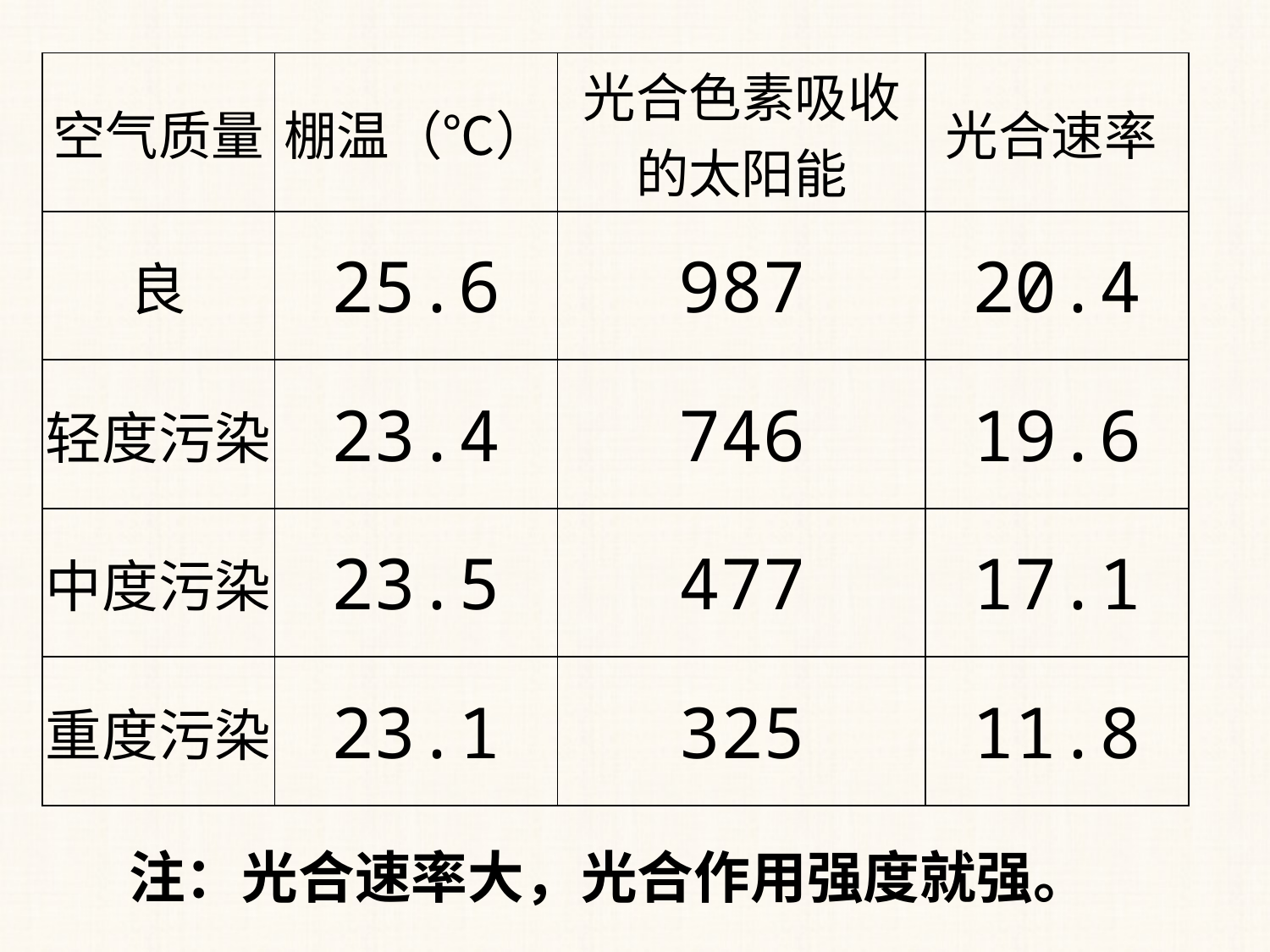

| 空气质量 | 棚温（℃） | 光合色素吸收的太阳能 | 光合速率 |
| --- | --- | --- | --- |
| 良 | 25.6 | 987 | 20.4 |
| 轻度污染 | 23.4 | 746 | 19.6 |
| 中度污染 | 23.5 | 477 | 17.1 |
| 重度污染 | 23.1 | 325 | 11.8 |
注：光合速率大，光合作用强度就强。